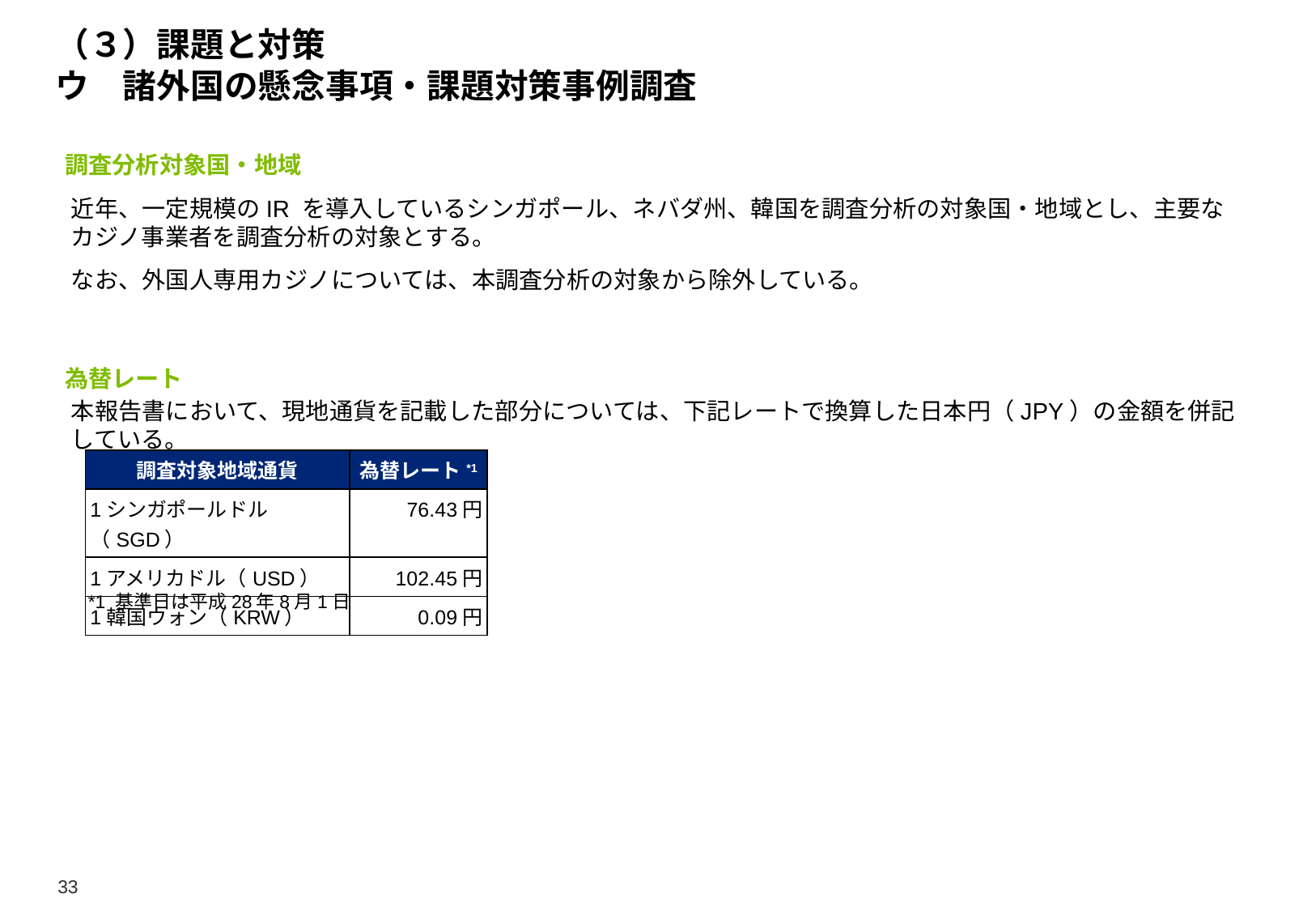

# （３）課題と対策 ウ　諸外国の懸念事項・課題対策事例調査
調査分析対象国・地域
近年、一定規模のIR を導入しているシンガポール、ネバダ州、韓国を調査分析の対象国・地域とし、主要なカジノ事業者を調査分析の対象とする。
なお、外国人専用カジノについては、本調査分析の対象から除外している。

為替レート
本報告書において、現地通貨を記載した部分については、下記レートで換算した日本円（JPY）の金額を併記している。
| 調査対象地域通貨 | 為替レート\*1 |
| --- | --- |
| 1シンガポールドル（SGD） | 76.43円 |
| 1アメリカドル（USD） | 102.45円 |
| 1韓国ウォン（KRW） | 0.09円 |
*1 基準日は平成28年8月1日
33